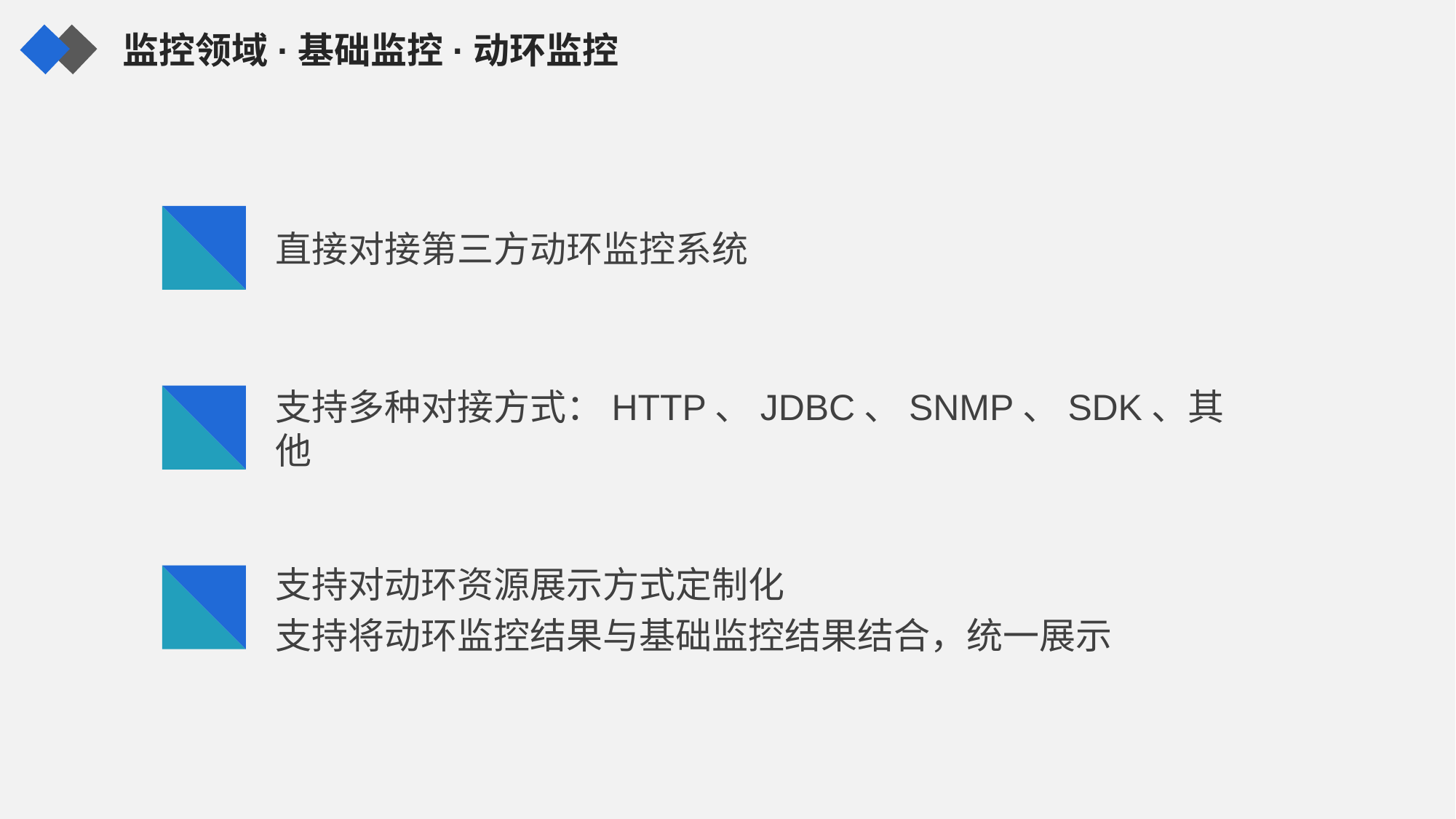

监控领域·基础监控·动环监控

直接对接第三方动环监控系统

支持多种对接方式：HTTP、JDBC、SNMP、SDK、其他

支持对动环资源展示方式定制化
支持将动环监控结果与基础监控结果结合，统一展示